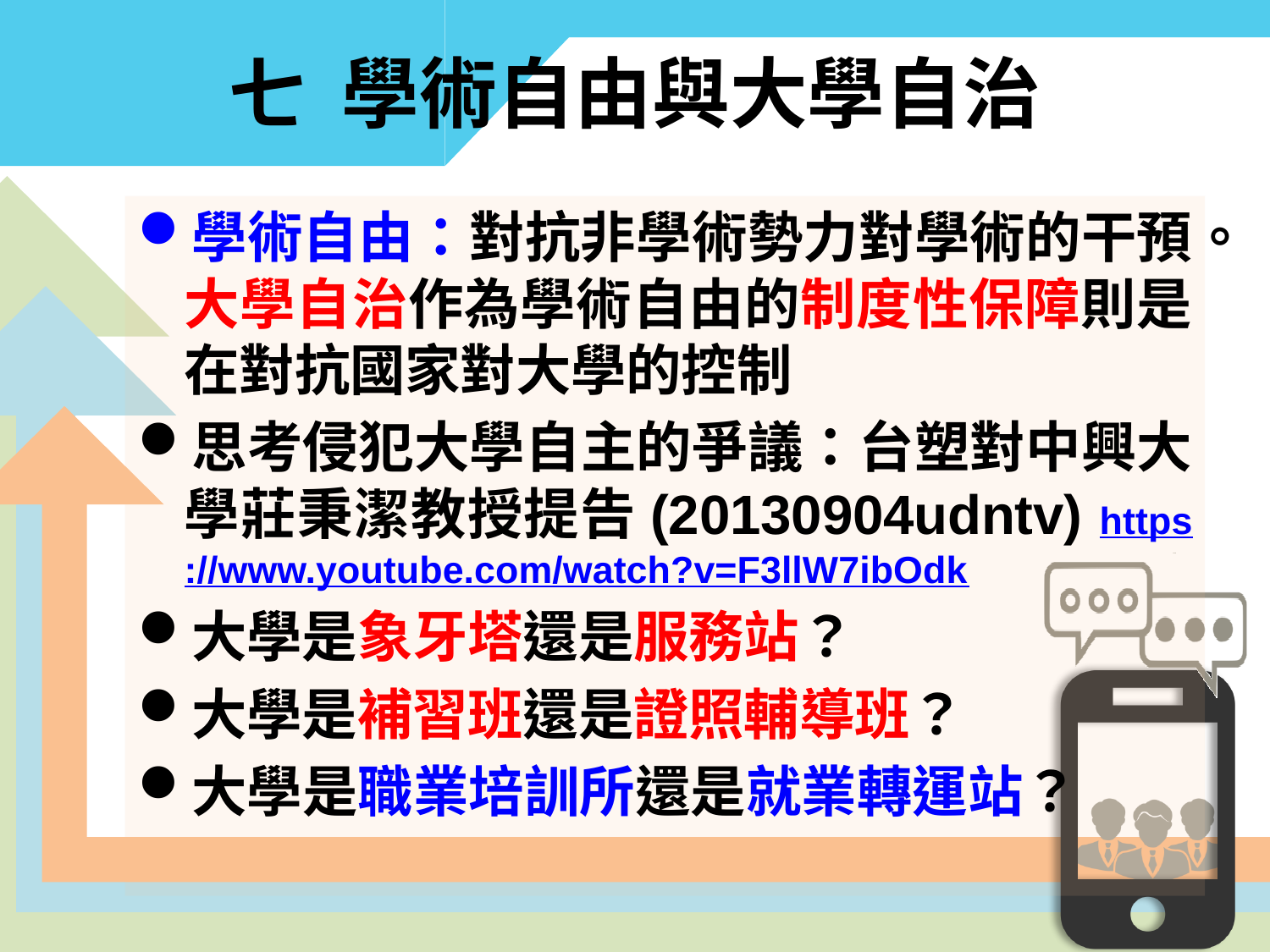

# 七  學術自由與大學自治
學術自由：對抗非學術勢力對學術的干預。大學自治作為學術自由的制度性保障則是在對抗國家對大學的控制
思考侵犯大學自主的爭議：台塑對中興大學莊秉潔教授提告(20130904udntv) https://www.youtube.com/watch?v=F3llW7ibOdk
大學是象牙塔還是服務站？
大學是補習班還是證照輔導班？
大學是職業培訓所還是就業轉運站？